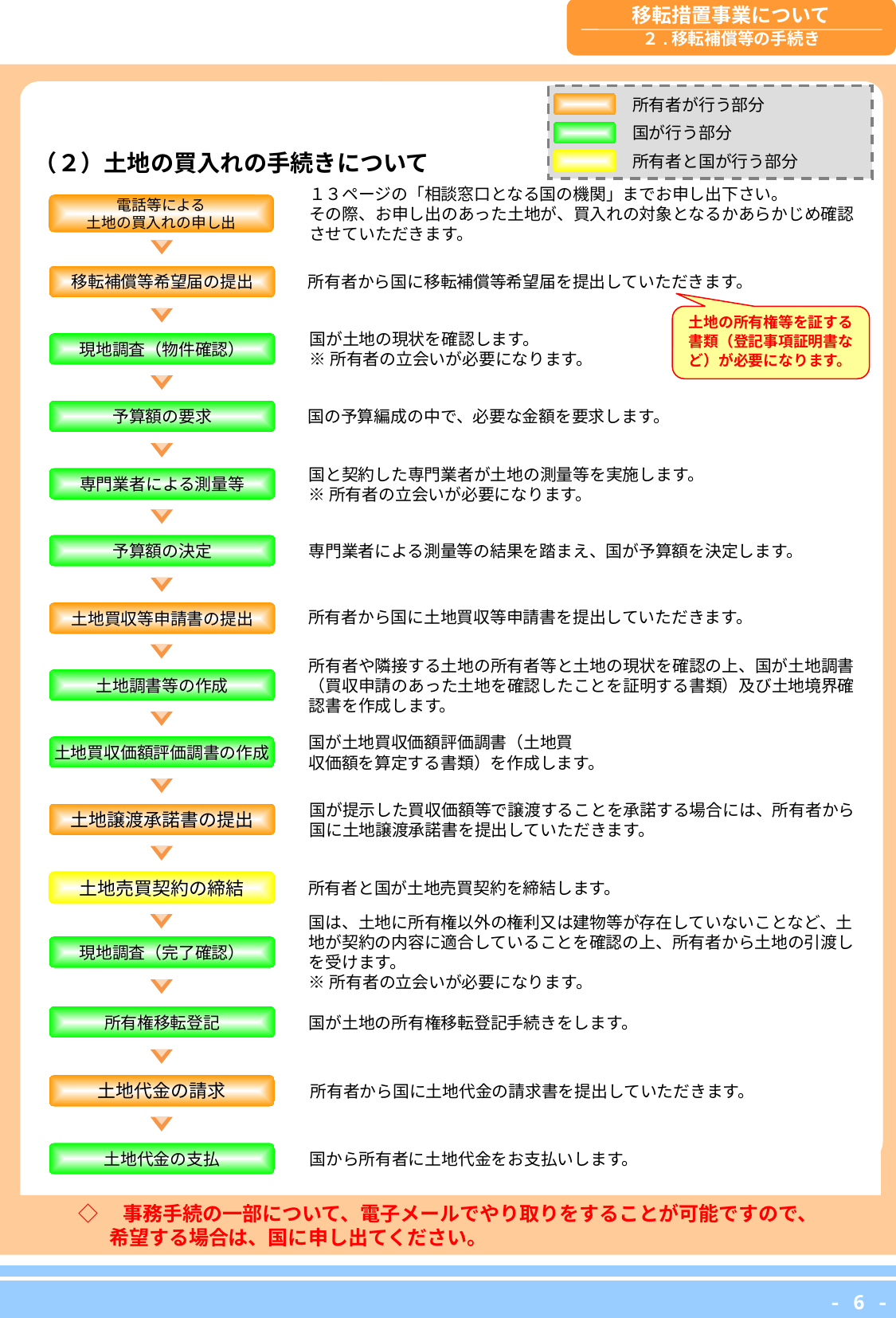

移転措置事業について
２.移転補償等の手続き

（２）土地の買入れの手続きについて
１３ページの「相談窓口となる国の機関」までお申し出下さい。
その際、お申し出のあった土地が、買入れの対象となるかあらかじめ確認
させていただきます。
電話等による
土地の買入れの申し出

移転補償等希望届の提出
所有者から国に移転補償等希望届を提出していただきます。
土地の所有権等を証する
書類（登記事項証明書な
ど）が必要になります。

国が土地の現状を確認します。
※所有者の立会いが必要になります。
現地調査（物件確認）

予算額の要求
国の予算編成の中で、必要な金額を要求します。

国と契約した専門業者が土地の測量等を実施します。
※所有者の立会いが必要になります。
専門業者による測量等

専門業者による測量等の結果を踏まえ、国が予算額を決定します。
予算額の決定

所有者から国に土地買収等申請書を提出していただきます。
土地買収等申請書の提出

所有者や隣接する土地の所有者等と土地の現状を確認の上、国が土地調書
（買収申請のあった土地を確認したことを証明する書類）及び土地境界確
認書を作成します。
土地調書等の作成

国が土地買収価額評価調書（土地買
収価額を算定する書類）を作成します。
土地買収価額評価調書の作成

国が提示した買収価額等で譲渡することを承諾する場合には、所有者から
国に土地譲渡承諾書を提出していただきます。
土地譲渡承諾書の提出

土地売買契約の締結
所有者と国が土地売買契約を締結します。

国は、土地に所有権以外の権利又は建物等が存在していないことなど、土
地が契約の内容に適合していることを確認の上、所有者から土地の引渡し
を受けます。
※所有者の立会いが必要になります。
現地調査（完了確認）

国が土地の所有権移転登記手続きをします。
所有権移転登記

所有者から国に土地代金の請求書を提出していただきます。
土地代金の請求

国から所有者に土地代金をお支払いします。
土地代金の支払

所有者が行う部分

国が行う部分

所有者と国が行う部分

◇　事務手続の一部について、電子メールでやり取りをすることが可能ですので、
　　　   　 希望する場合は、国に申し出てください。

- 6 -